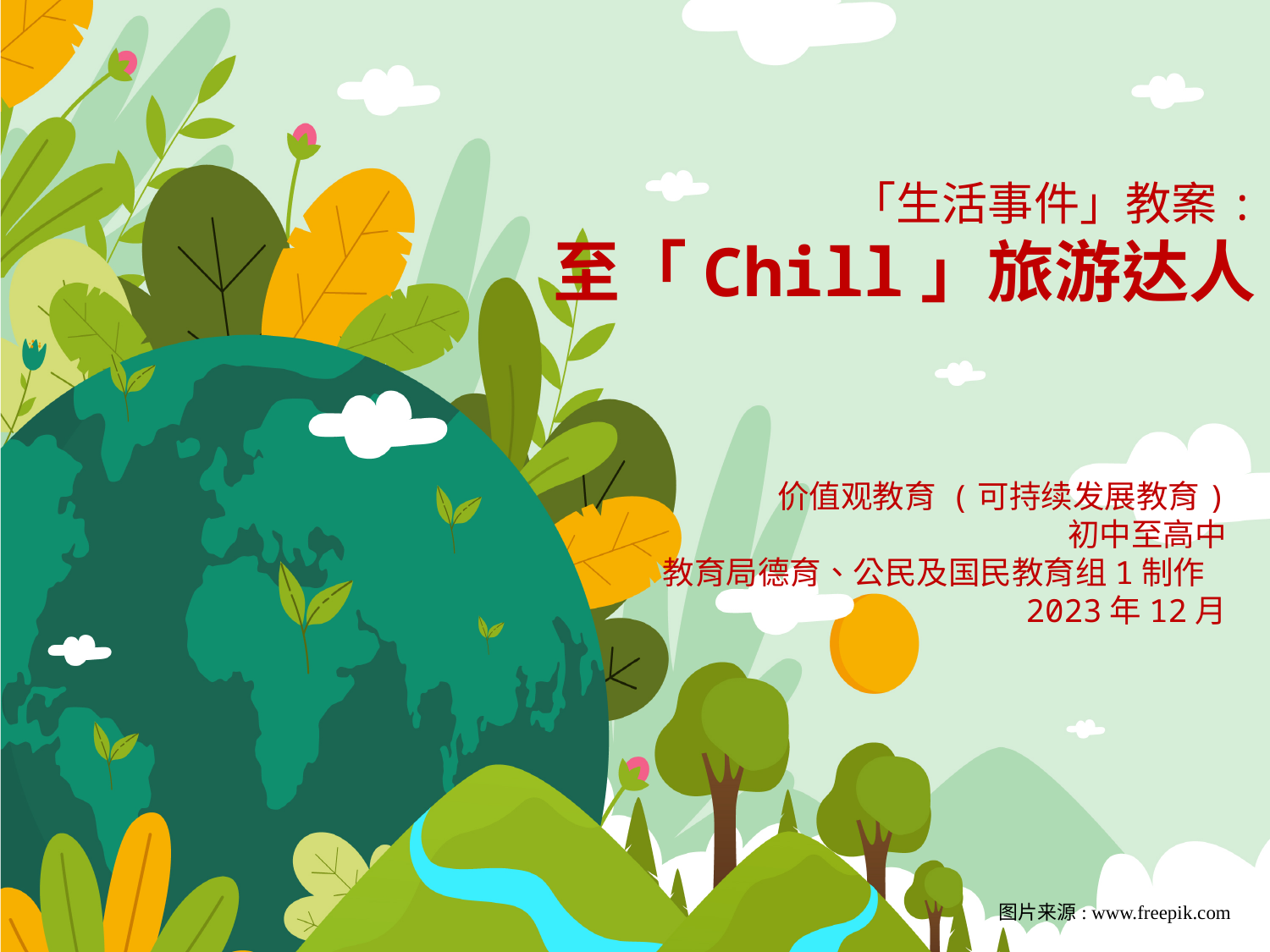

「生活事件」教案:
至「Chill」旅游达人

价值观教育 (可持续发展教育)
初中至高中
教育局德育、公民及国民教育组1制作
2023年12月

图片来源: www.freepik.com